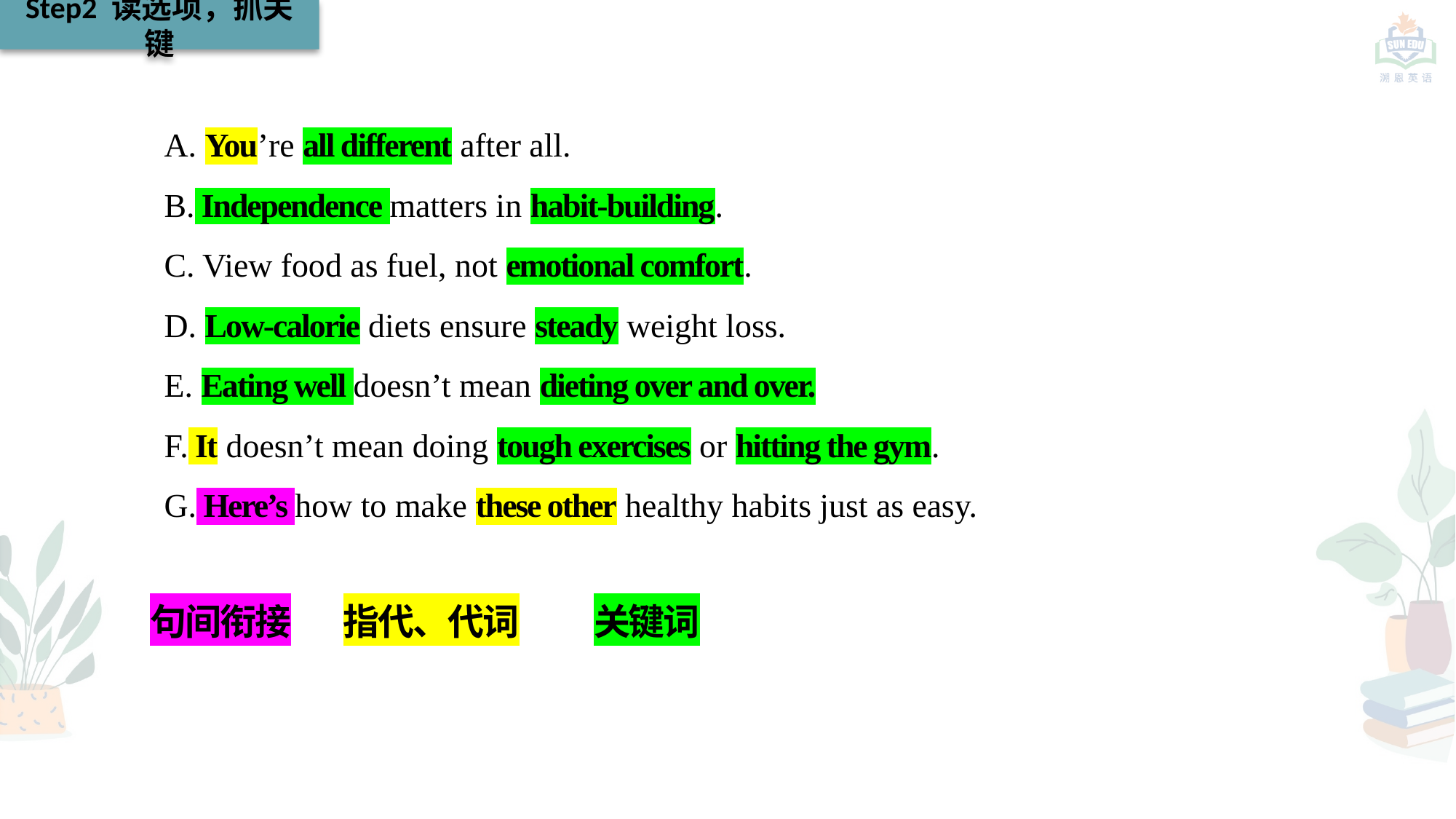

Step2 读选项，抓关键
A. You’re all different after all.
B. Independence matters in habit-building.
C. View food as fuel, not emotional comfort.
D. Low-calorie diets ensure steady weight loss.
E. Eating well doesn’t mean dieting over and over.
F. It doesn’t mean doing tough exercises or hitting the gym.
G. Here’s how to make these other healthy habits just as easy.
句间衔接
指代、代词
关键词